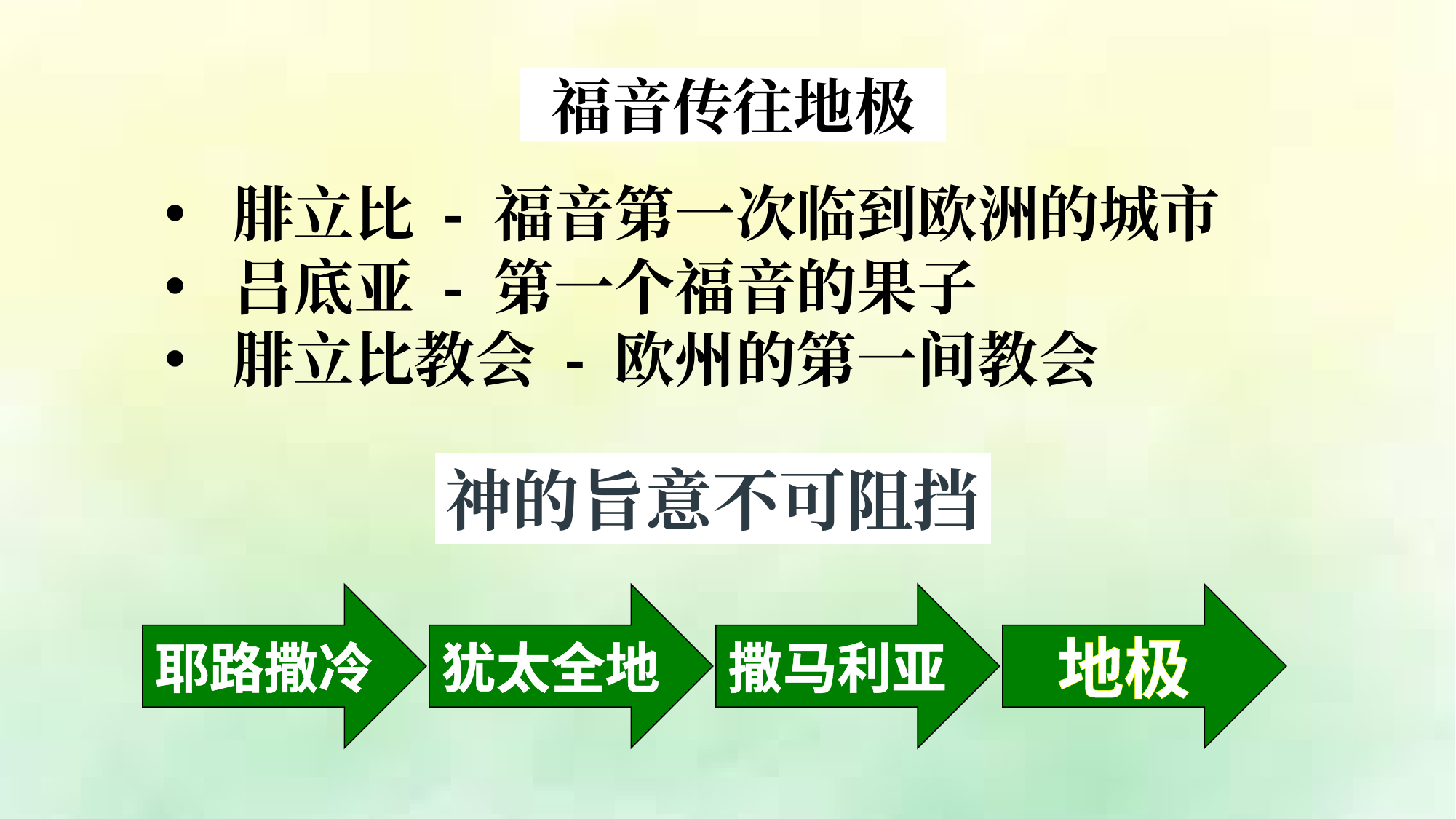

福音传往地极
腓立比 - 福音第一次临到欧洲的城市
吕底亚 - 第一个福音的果子
腓立比教会 - 欧州的第一间教会
神的旨意不可阻挡
耶路撒冷
犹太全地
撒马利亚
地极